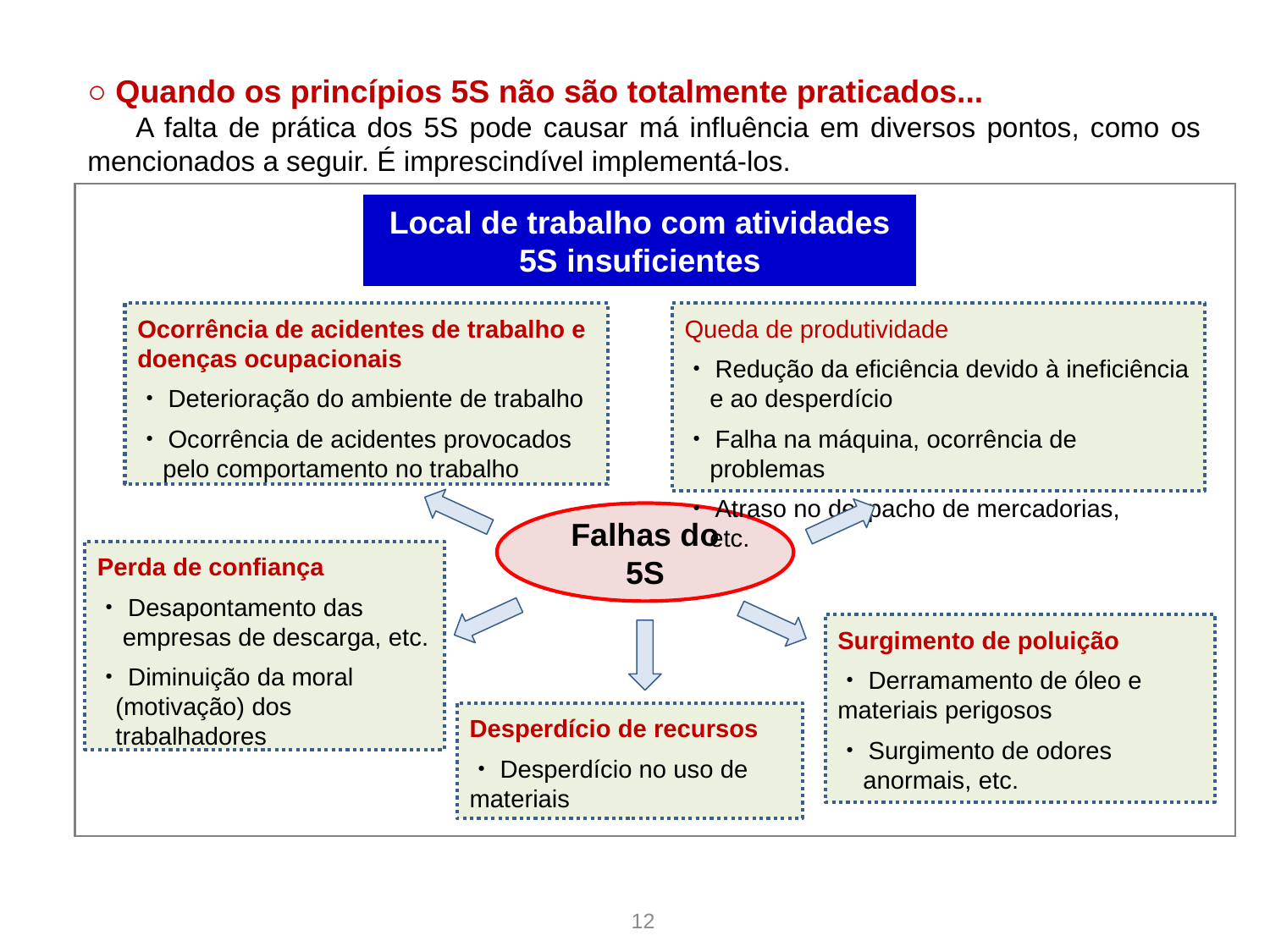

○ Quando os princípios 5S não são totalmente praticados...
　 A falta de prática dos 5S pode causar má influência em diversos pontos, como os mencionados a seguir. É imprescindível implementá-los.

Local de trabalho com atividades 5S insuficientes
Queda de produtividade
・Redução da eficiência devido à ineficiência e ao desperdício
・Falha na máquina, ocorrência de problemas
・Atraso no despacho de mercadorias, etc.
Ocorrência de acidentes de trabalho e doenças ocupacionais
・Deterioração do ambiente de trabalho
・Ocorrência de acidentes provocados pelo comportamento no trabalho

Falhas do 5S

Perda de confiança
・Desapontamento das empresas de descarga, etc.
・Diminuição da moral (motivação) dos trabalhadores

Surgimento de poluição
・Derramamento de óleo e materiais perigosos
・Surgimento de odores anormais, etc.

Desperdício de recursos
・Desperdício no uso de materiais
12